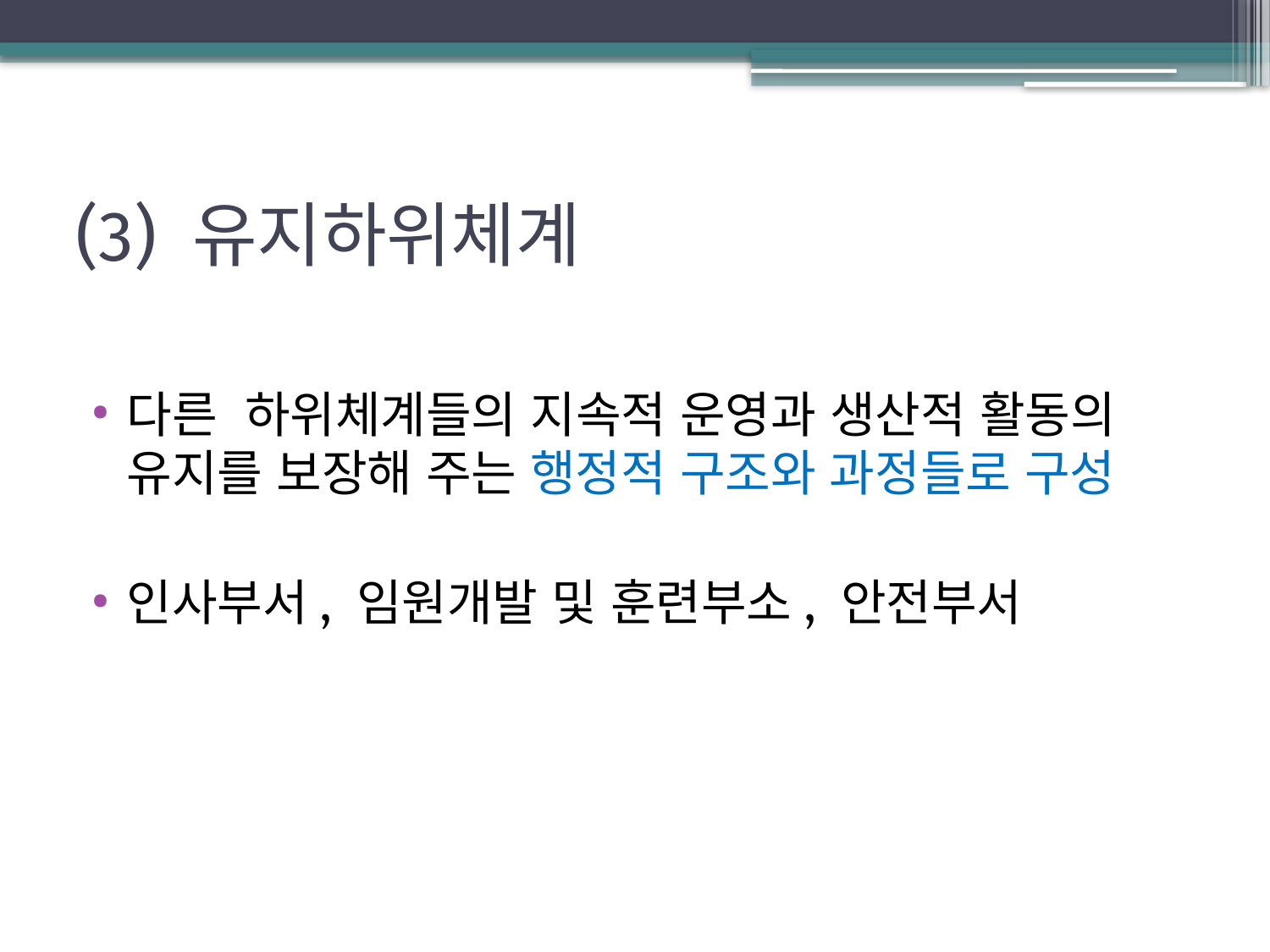

# (3) 유지하위체계

다른  하위체계들의 지속적 운영과 생산적 활동의 유지를 보장해 주는 행정적 구조와 과정들로 구성

인사부서, 임원개발 및 훈련부소, 안전부서